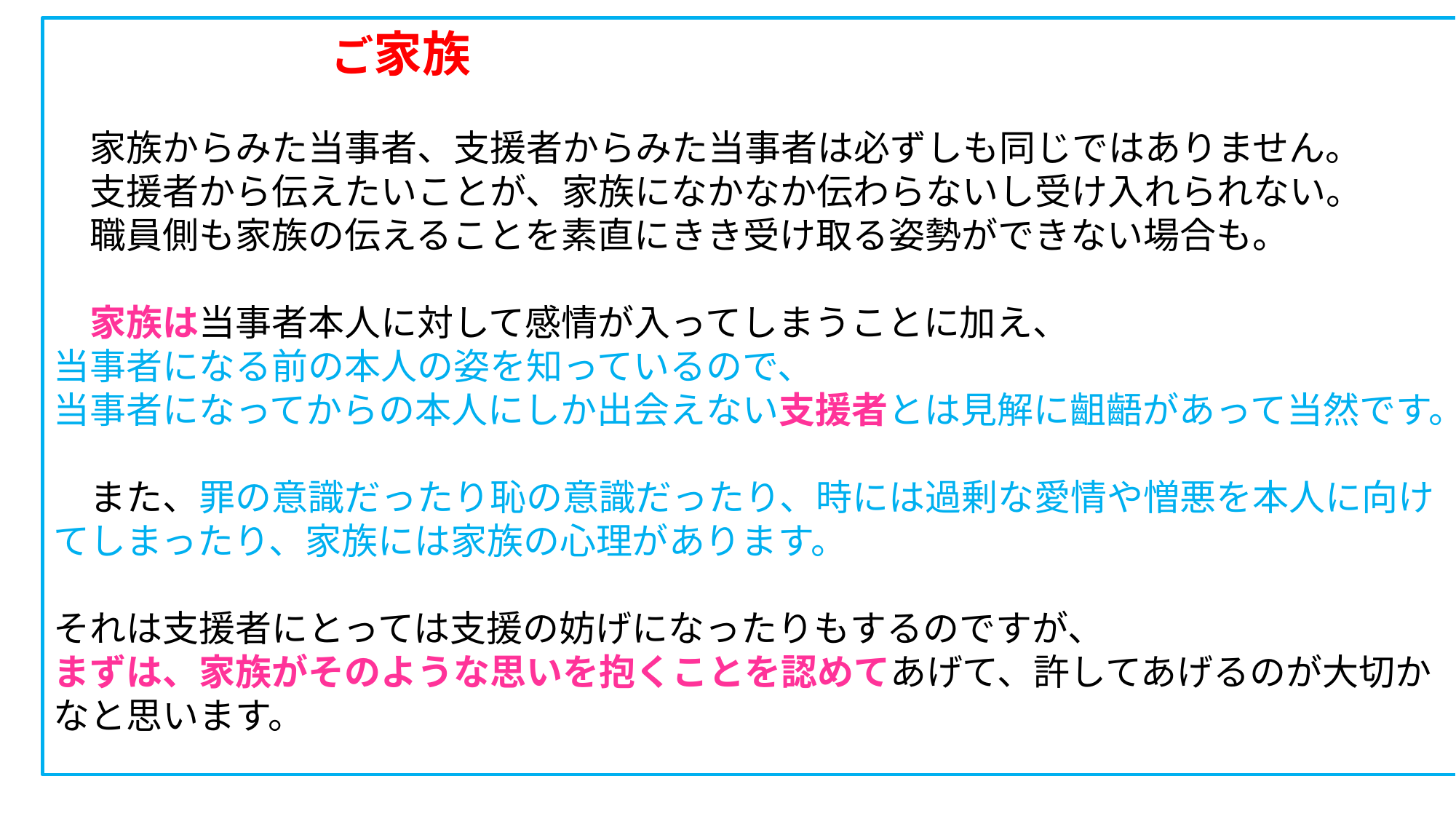

ご家族
　家族からみた当事者、支援者からみた当事者は必ずしも同じではありません。
　支援者から伝えたいことが、家族になかなか伝わらないし受け入れられない。
　職員側も家族の伝えることを素直にきき受け取る姿勢ができない場合も。

　家族は当事者本人に対して感情が入ってしまうことに加え、
当事者になる前の本人の姿を知っているので、
当事者になってからの本人にしか出会えない支援者とは見解に齟齬があって当然です。

　また、罪の意識だったり恥の意識だったり、時には過剰な愛情や憎悪を本人に向けてしまったり、家族には家族の心理があります。
それは支援者にとっては支援の妨げになったりもするのですが、
まずは、家族がそのような思いを抱くことを認めてあげて、許してあげるのが大切かなと思います。